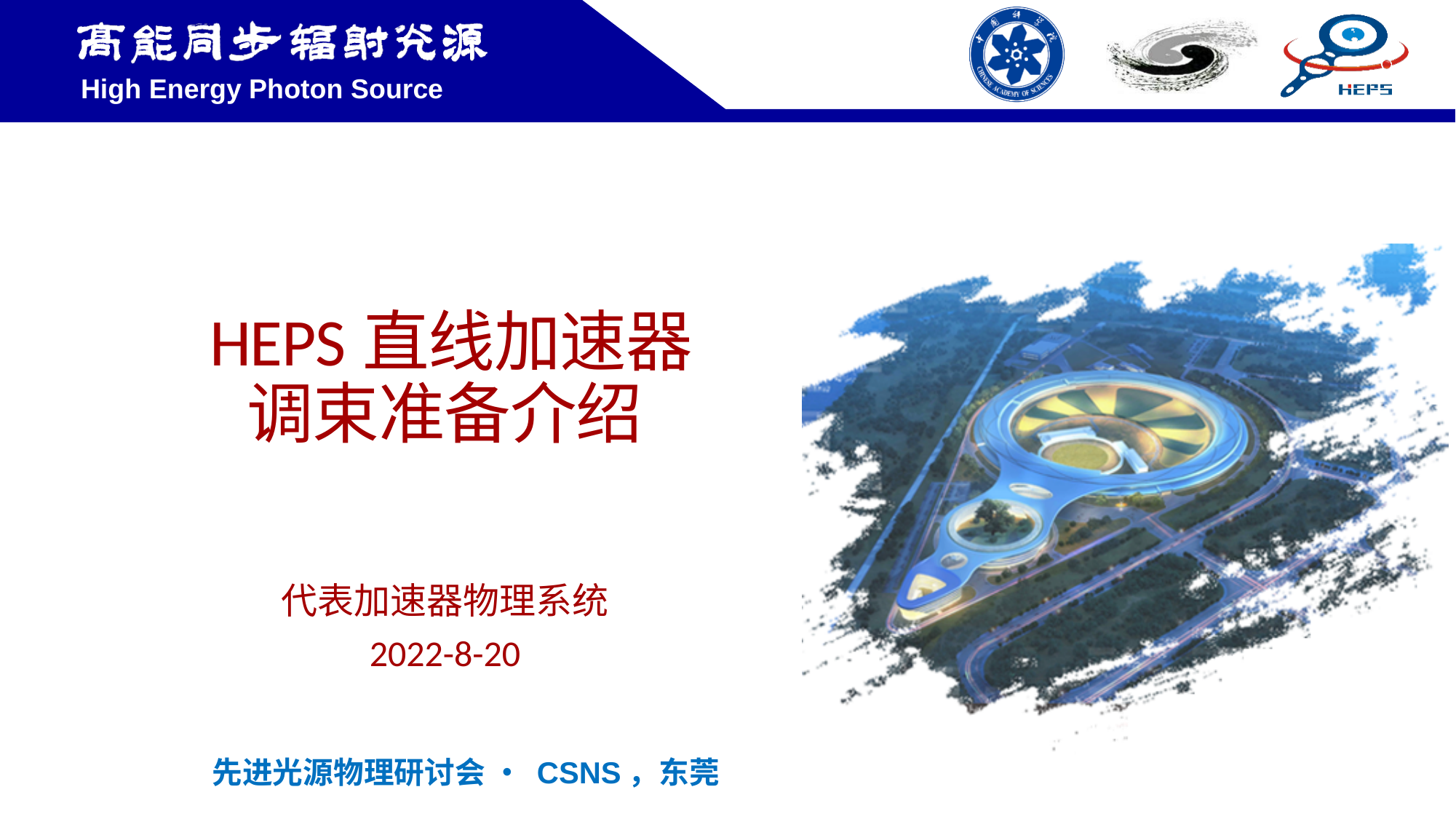

# HEPS直线加速器 调束准备介绍

代表加速器物理系统
2022-8-20
先进光源物理研讨会 • CSNS，东莞